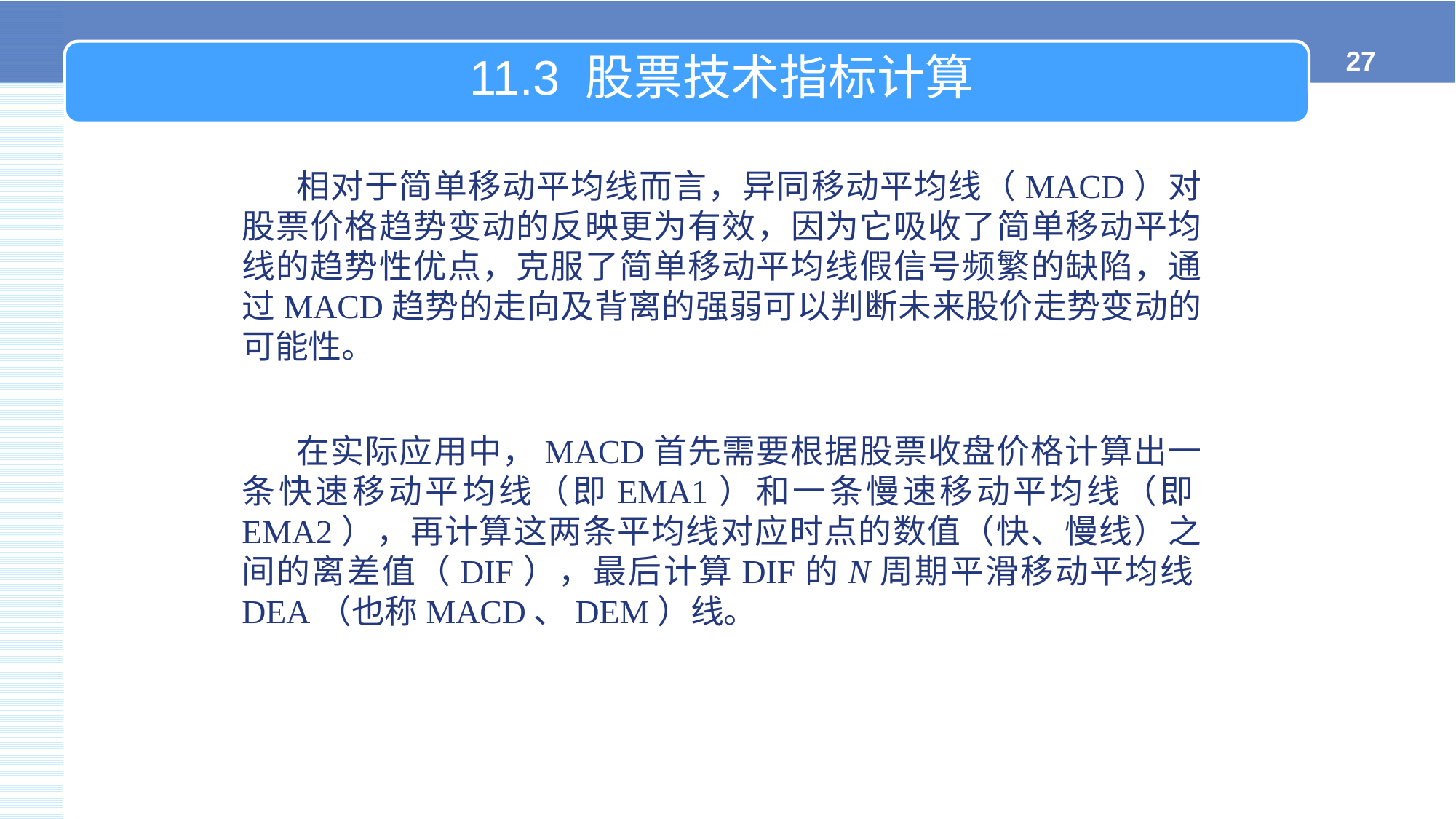

11.3 股票技术指标计算
相对于简单移动平均线而言，异同移动平均线（MACD）对股票价格趋势变动的反映更为有效，因为它吸收了简单移动平均线的趋势性优点，克服了简单移动平均线假信号频繁的缺陷，通过MACD趋势的走向及背离的强弱可以判断未来股价走势变动的可能性。
在实际应用中，MACD首先需要根据股票收盘价格计算出一条快速移动平均线（即EMA1）和一条慢速移动平均线（即EMA2），再计算这两条平均线对应时点的数值（快、慢线）之间的离差值（DIF），最后计算DIF的N周期平滑移动平均线DEA（也称MACD、DEM）线。